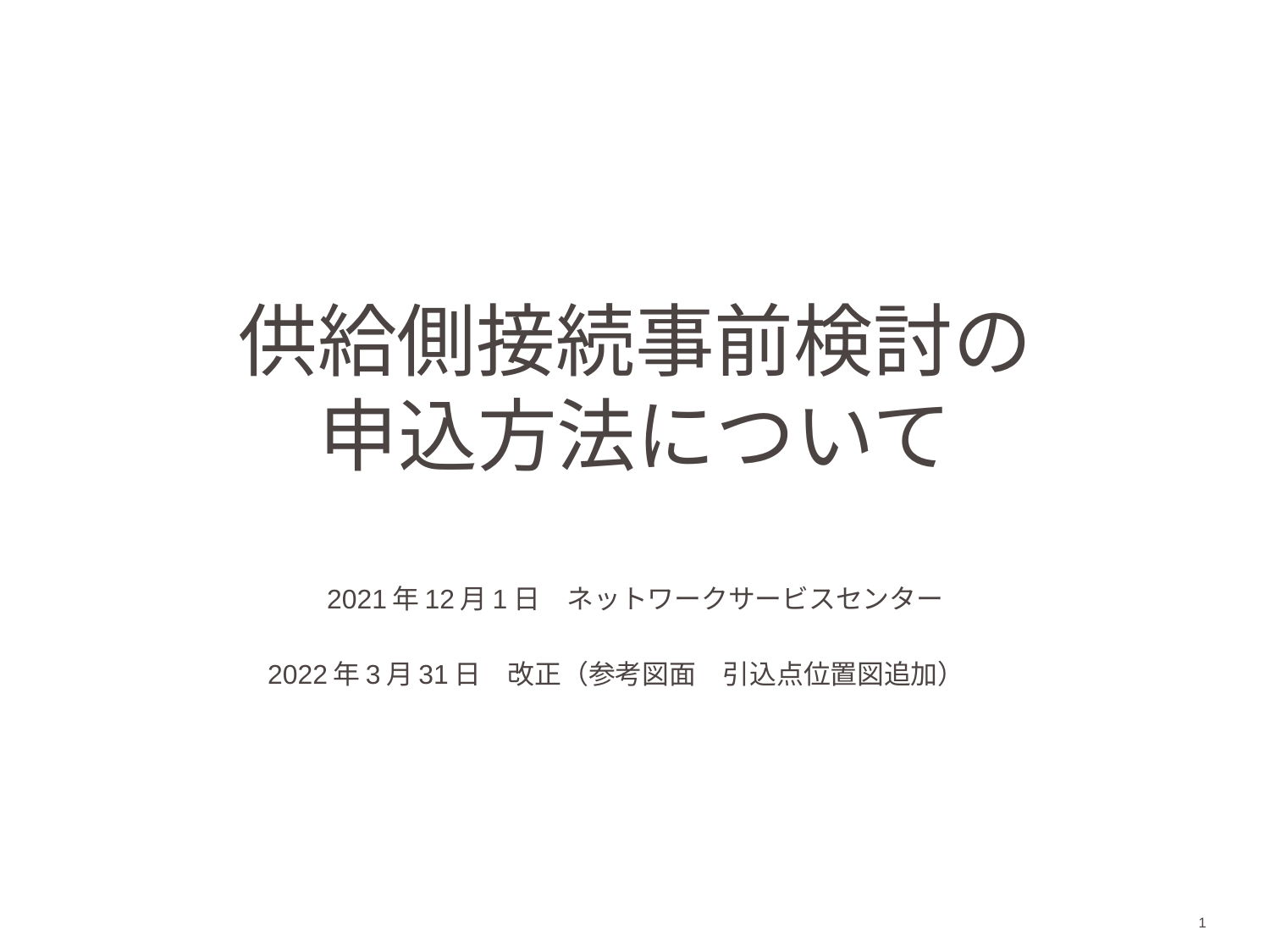

# 供給側接続事前検討の 申込方法について

2021年12月1日　ネットワークサービスセンター

             2022年3月31日　改正（参考図面　引込点位置図追加）
1